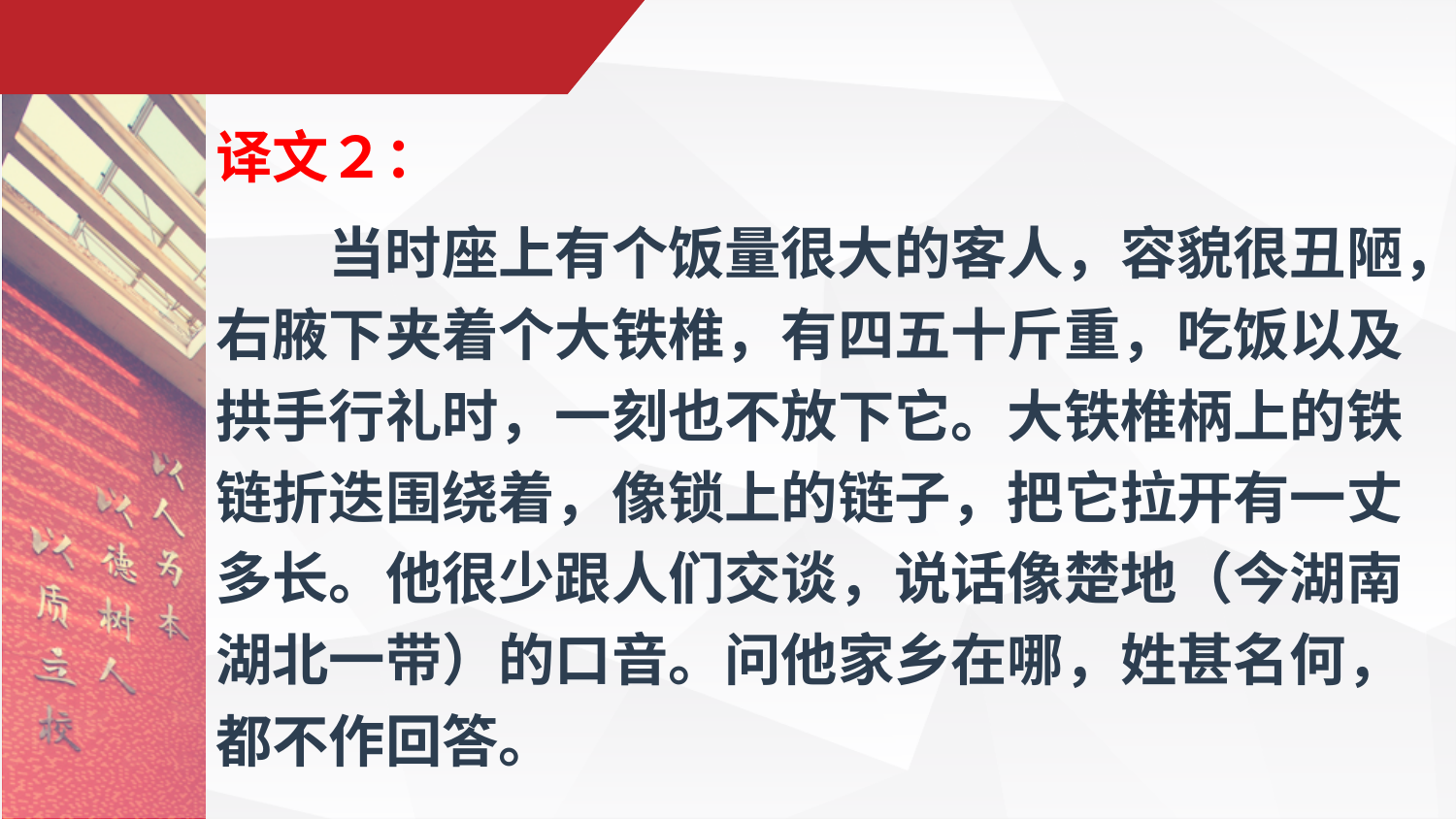

译文２：
　　当时座上有个饭量很大的客人，容貌很丑陋，右腋下夹着个大铁椎，有四五十斤重，吃饭以及拱手行礼时，一刻也不放下它。大铁椎柄上的铁链折迭围绕着，像锁上的链子，把它拉开有一丈多长。他很少跟人们交谈，说话像楚地（今湖南湖北一带）的口音。问他家乡在哪，姓甚名何，都不作回答。